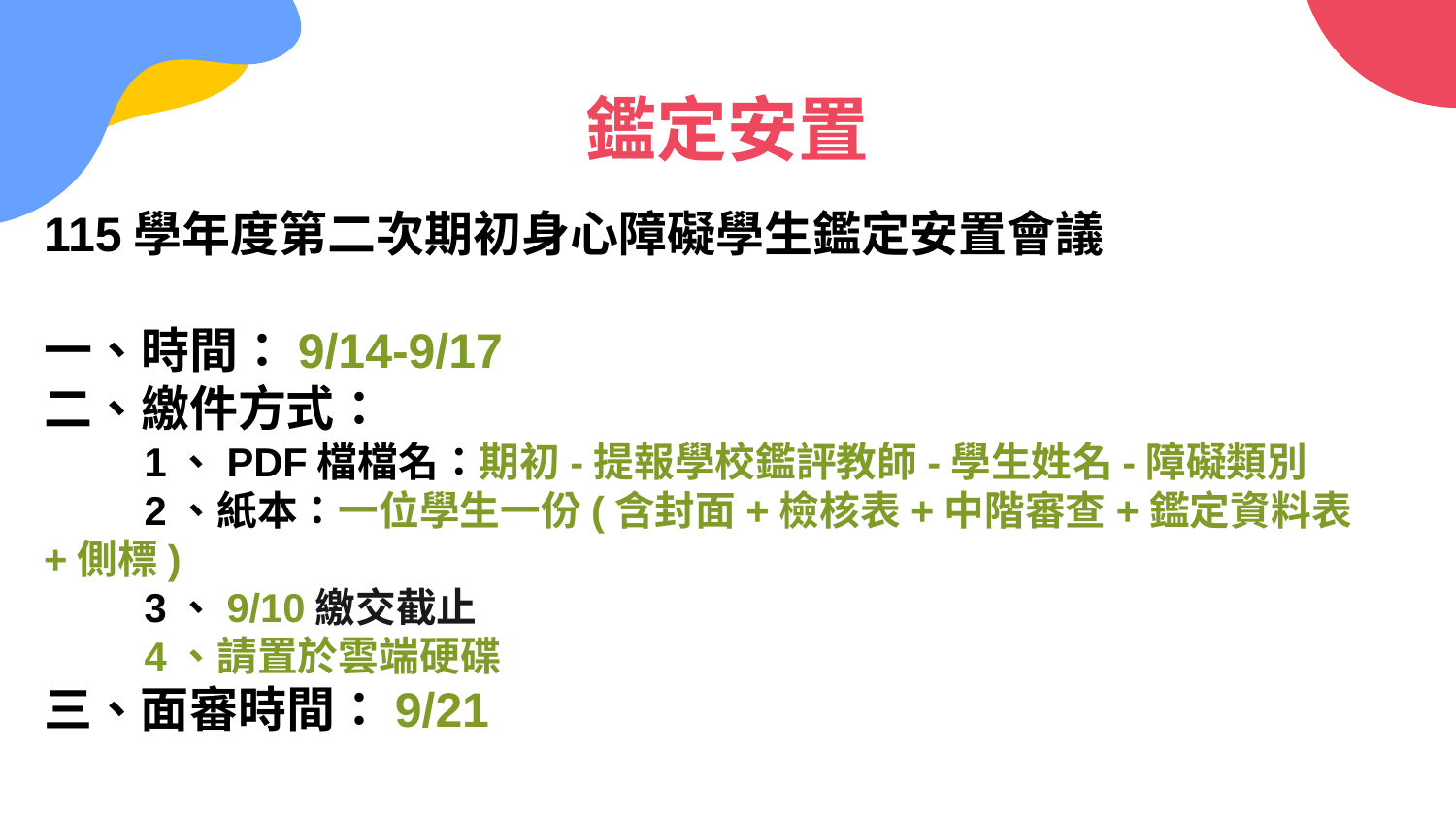

# 鑑定安置
115學年度第二次期初身心障礙學生鑑定安置會議

一、時間：9/14-9/17
二、繳件方式：
         1、PDF檔檔名：期初-提報學校鑑評教師-學生姓名-障礙類別
         2、紙本：一位學生一份(含封面+檢核表+中階審查+鑑定資料表+側標)
         3、9/10繳交截止
         4、請置於雲端硬碟
三、面審時間：9/21